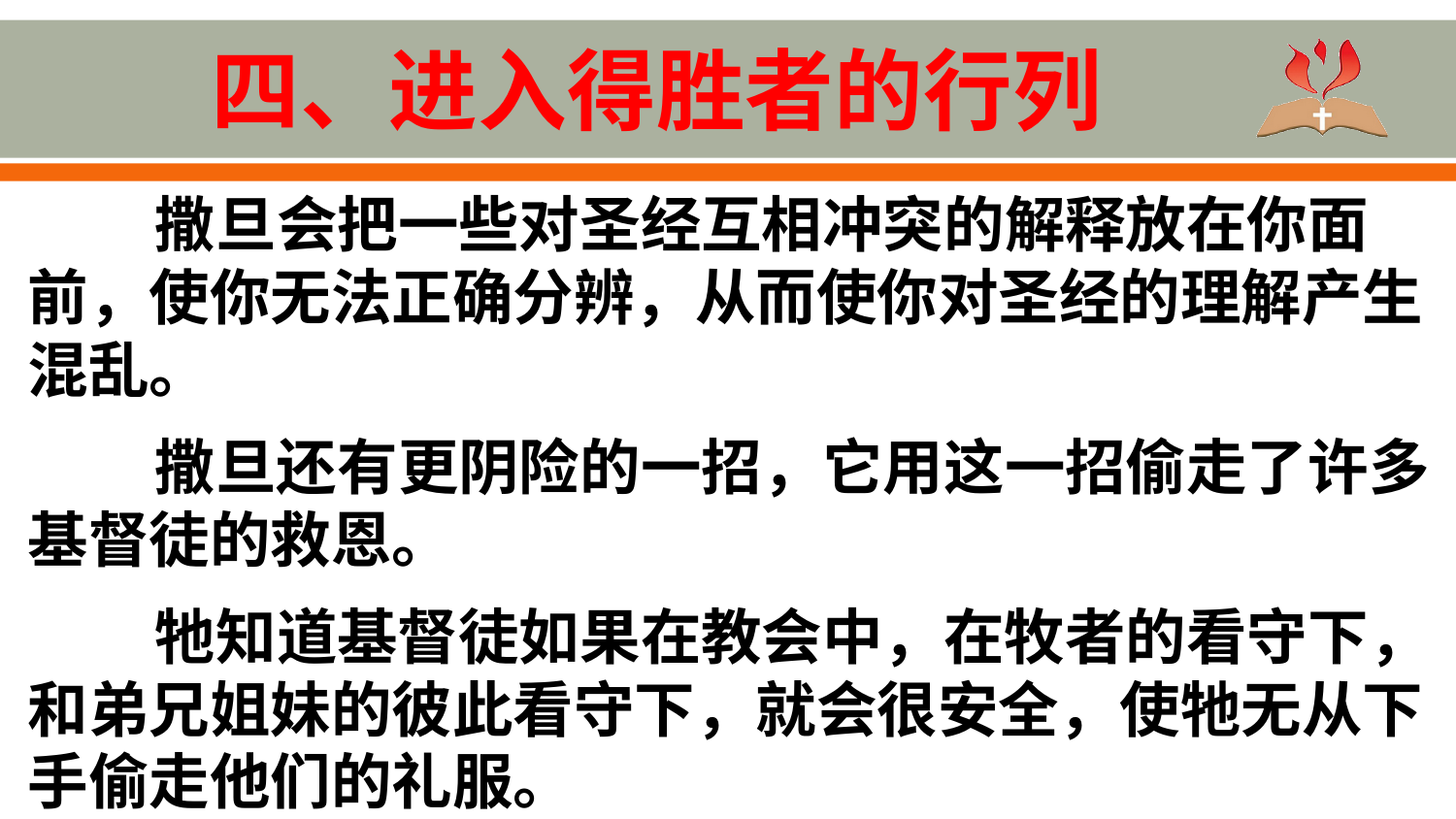

# 四、进入得胜者的行列
撒旦会把一些对圣经互相冲突的解释放在你面前，使你无法正确分辨，从而使你对圣经的理解产生混乱。
撒旦还有更阴险的一招，它用这一招偷走了许多基督徒的救恩。
牠知道基督徒如果在教会中，在牧者的看守下，和弟兄姐妹的彼此看守下，就会很安全，使牠无从下手偷走他们的礼服。

49